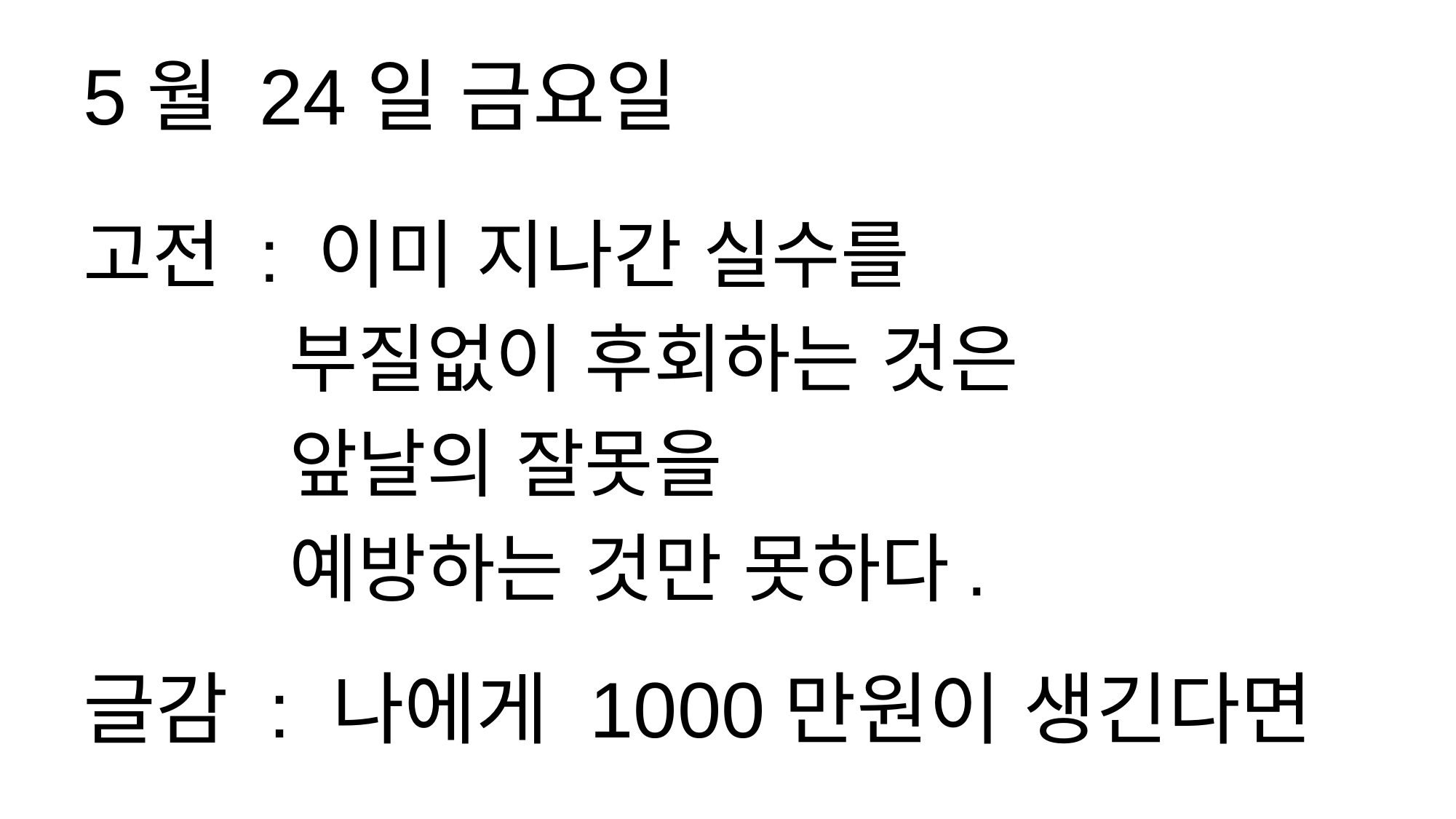

5월 24일 금요일
고전 : 이미 지나간 실수를
         부질없이 후회하는 것은
         앞날의 잘못을
         예방하는 것만 못하다.
글감 : 나에게 1000만원이 생긴다면